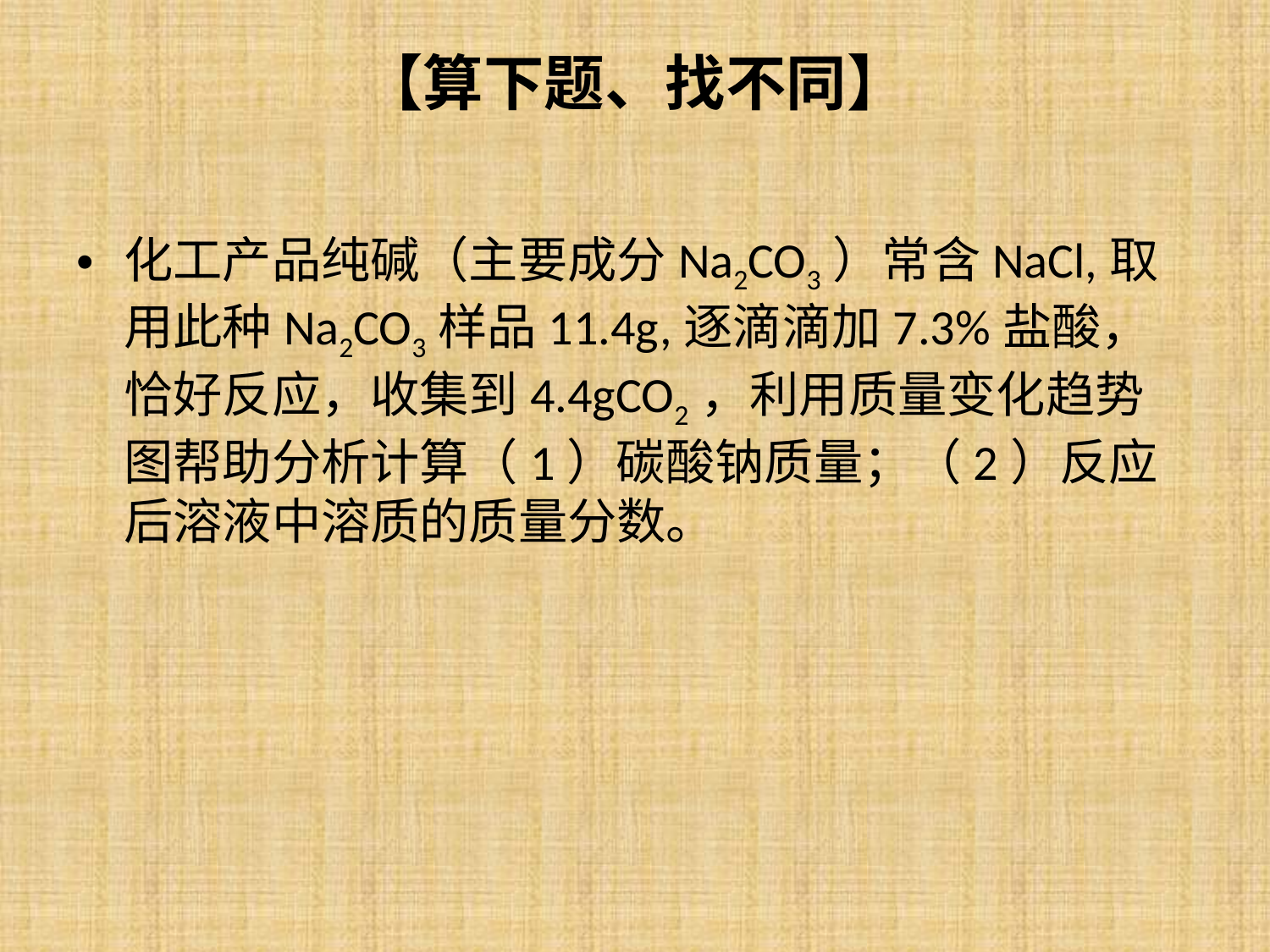

# 【算下题、找不同】
化工产品纯碱（主要成分Na2CO3）常含NaCl,取用此种Na2CO3样品11.4g,逐滴滴加7.3%盐酸，恰好反应，收集到4.4gCO2，利用质量变化趋势图帮助分析计算（1）碳酸钠质量；（2）反应后溶液中溶质的质量分数。